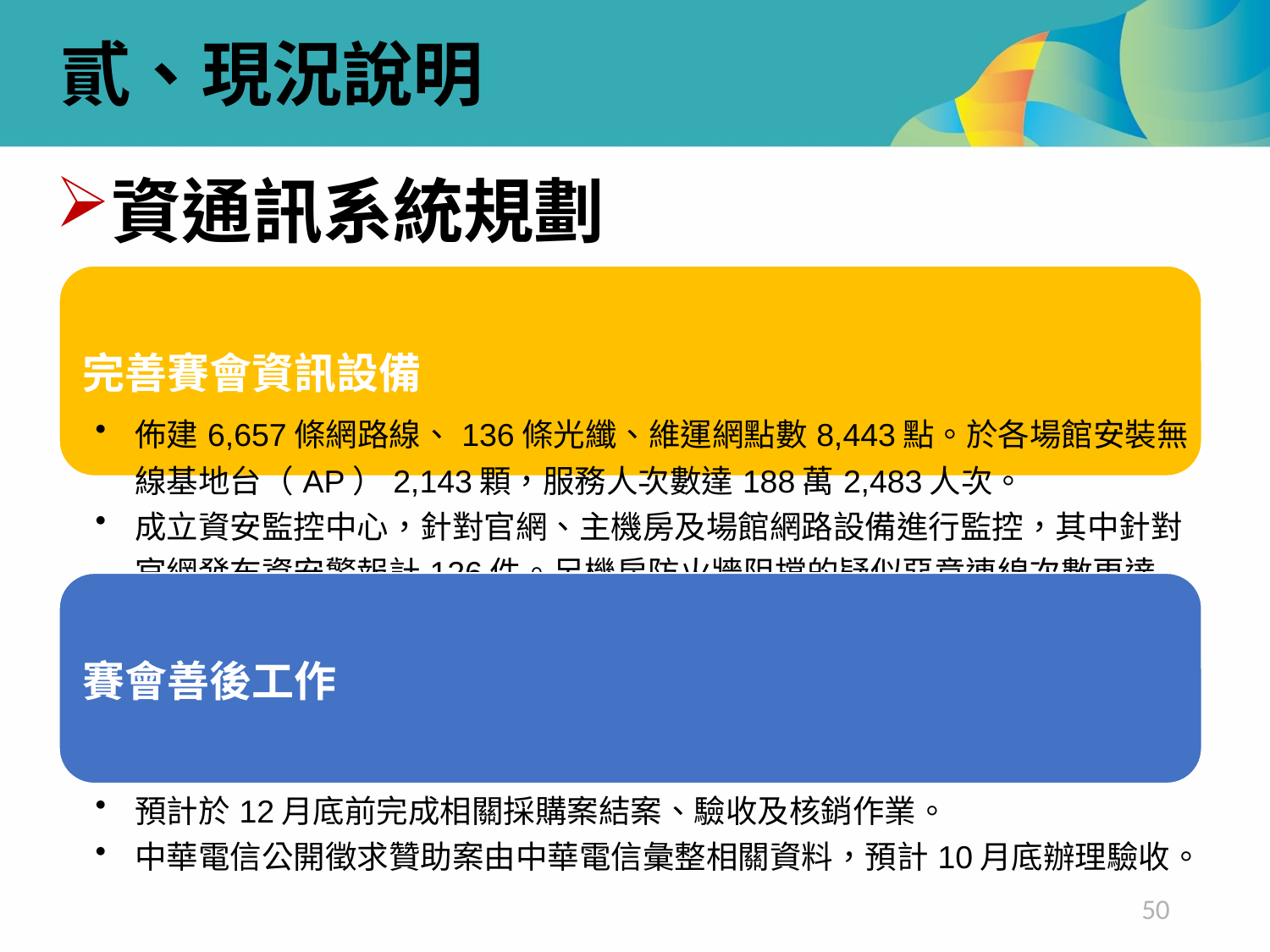

貳、現況說明
資通訊系統規劃
完善賽會資訊設備
佈建6,657條網路線、136條光纖、維運網點數8,443點。於各場館安裝無線基地台（AP）2,143顆，服務人次數達188萬2,483人次。
成立資安監控中心，針對官網、主機房及場館網路設備進行監控，其中針對官網發布資安警報計126件。另機房防火牆阻擋的疑似惡意連線次數更達1,422萬6,217次。
預計於12月底前完成相關採購案結案、驗收及核銷作業。
賽會善後工作
中華電信公開徵求贊助案由中華電信彙整相關資料，預計10月底辦理驗收。
50